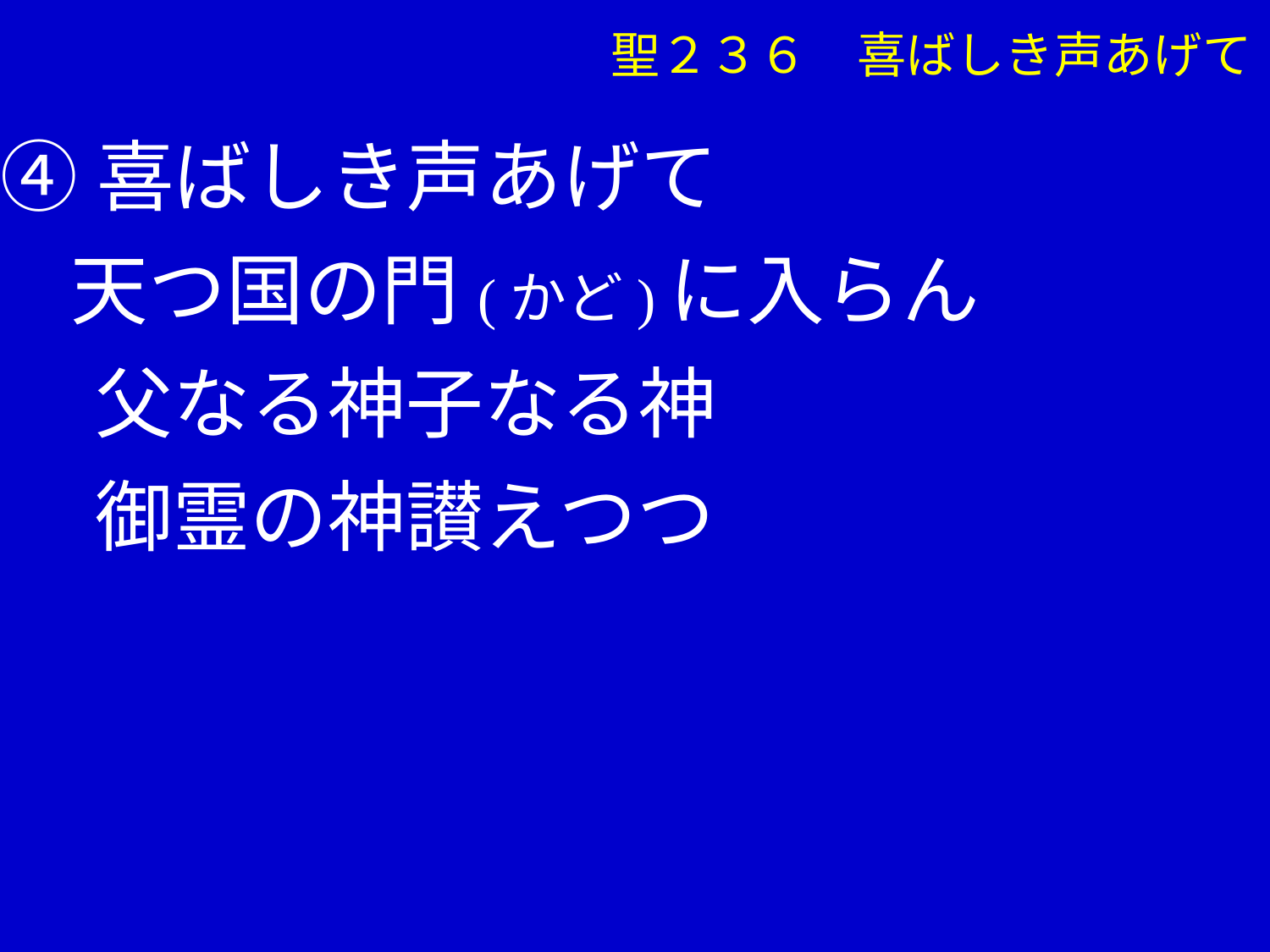

聖２３６　喜ばしき声あげて
④喜ばしき声あげて
   天つ国の門(かど)に入らん
　 父なる神子なる神
　 御霊の神讃えつつ